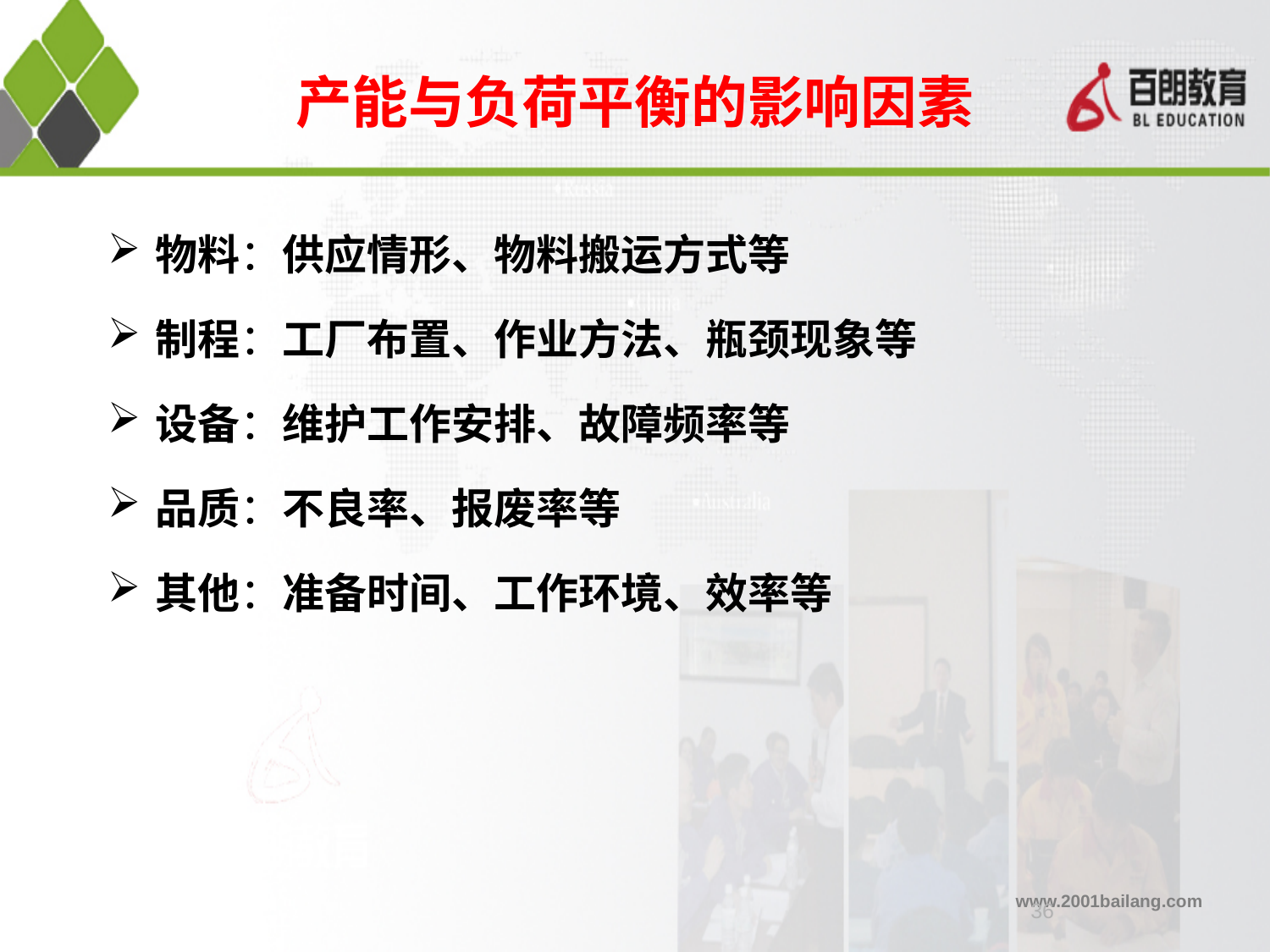

# 产能与负荷平衡的影响因素
物料：供应情形、物料搬运方式等
制程：工厂布置、作业方法、瓶颈现象等
设备：维护工作安排、故障频率等
品质：不良率、报废率等
其他：准备时间、工作环境、效率等

36